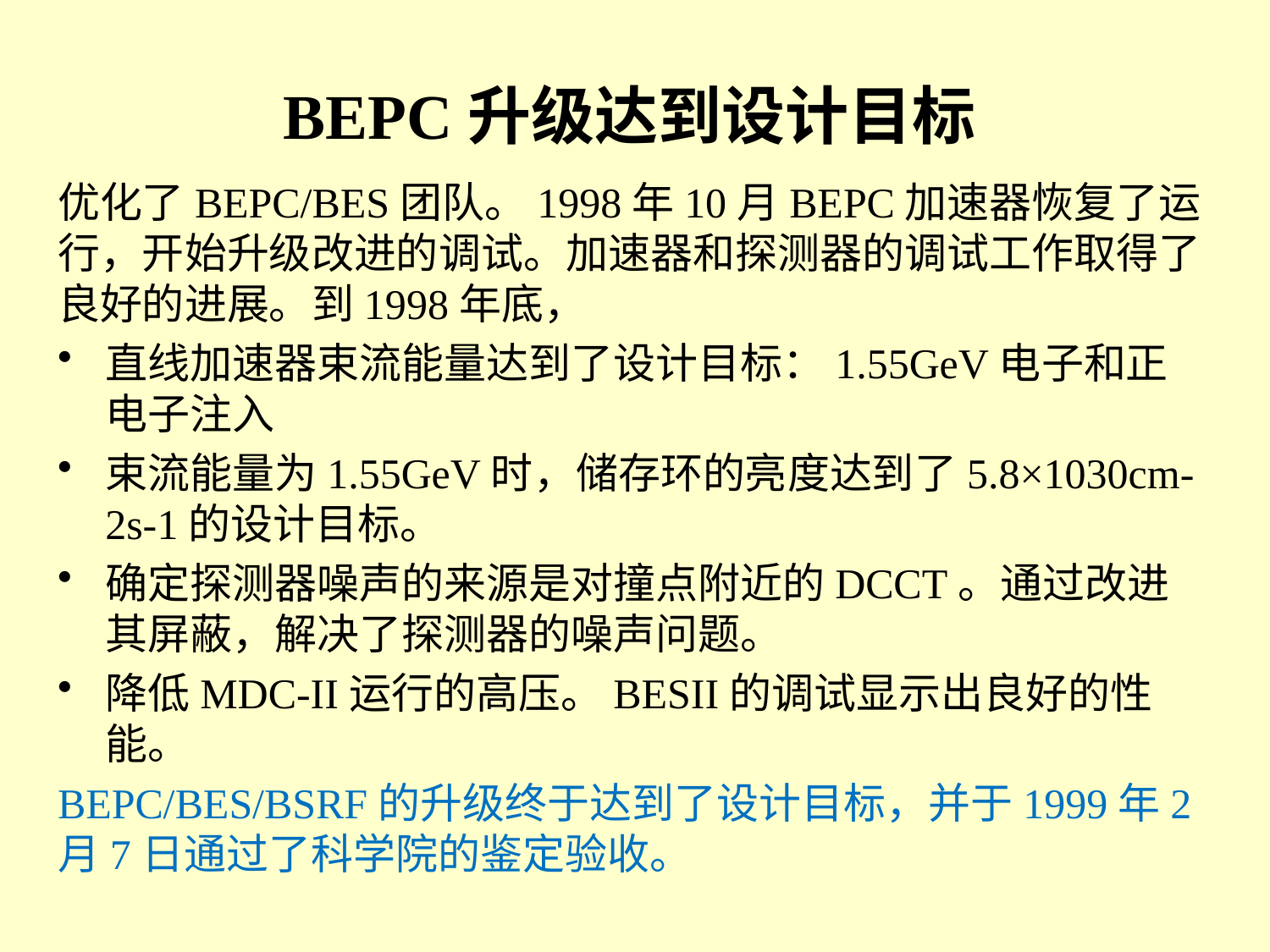

# BEPC升级达到设计目标
优化了BEPC/BES团队。1998年10月BEPC加速器恢复了运行，开始升级改进的调试。加速器和探测器的调试工作取得了良好的进展。到1998年底，
直线加速器束流能量达到了设计目标：1.55GeV电子和正电子注入
束流能量为1.55GeV时，储存环的亮度达到了5.8×1030cm-2s-1的设计目标。
确定探测器噪声的来源是对撞点附近的DCCT。通过改进其屏蔽，解决了探测器的噪声问题。
降低MDC-II运行的高压。BESII的调试显示出良好的性能。
BEPC/BES/BSRF的升级终于达到了设计目标，并于1999年2月7日通过了科学院的鉴定验收。